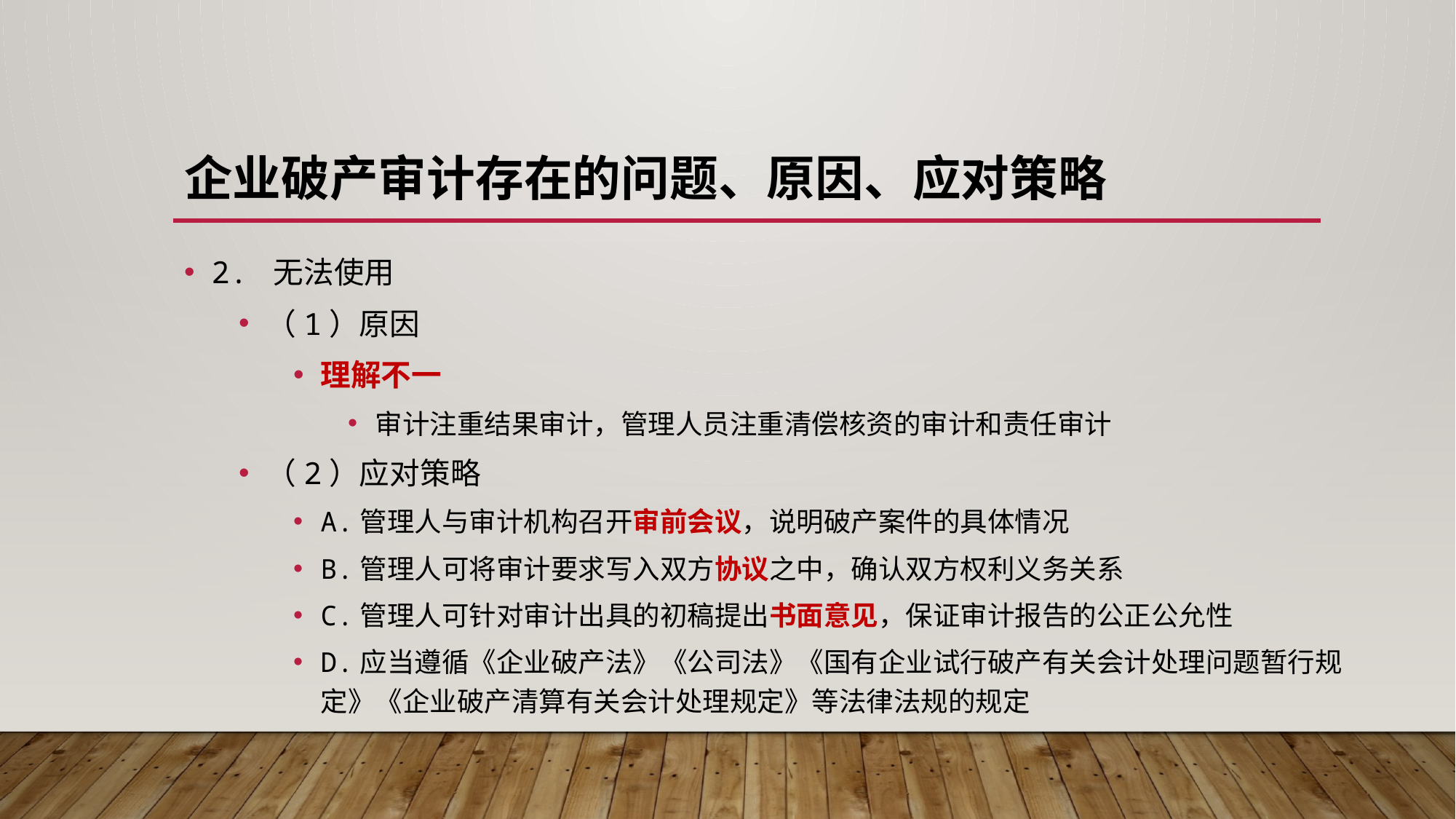

# 企业破产审计存在的问题、原因、应对策略
2. 无法使用
（1）原因
理解不一
审计注重结果审计，管理人员注重清偿核资的审计和责任审计
（2）应对策略
A.管理人与审计机构召开审前会议，说明破产案件的具体情况
B.管理人可将审计要求写入双方协议之中，确认双方权利义务关系
C.管理人可针对审计出具的初稿提出书面意见，保证审计报告的公正公允性
D.应当遵循《企业破产法》《公司法》《国有企业试行破产有关会计处理问题暂行规定》《企业破产清算有关会计处理规定》等法律法规的规定